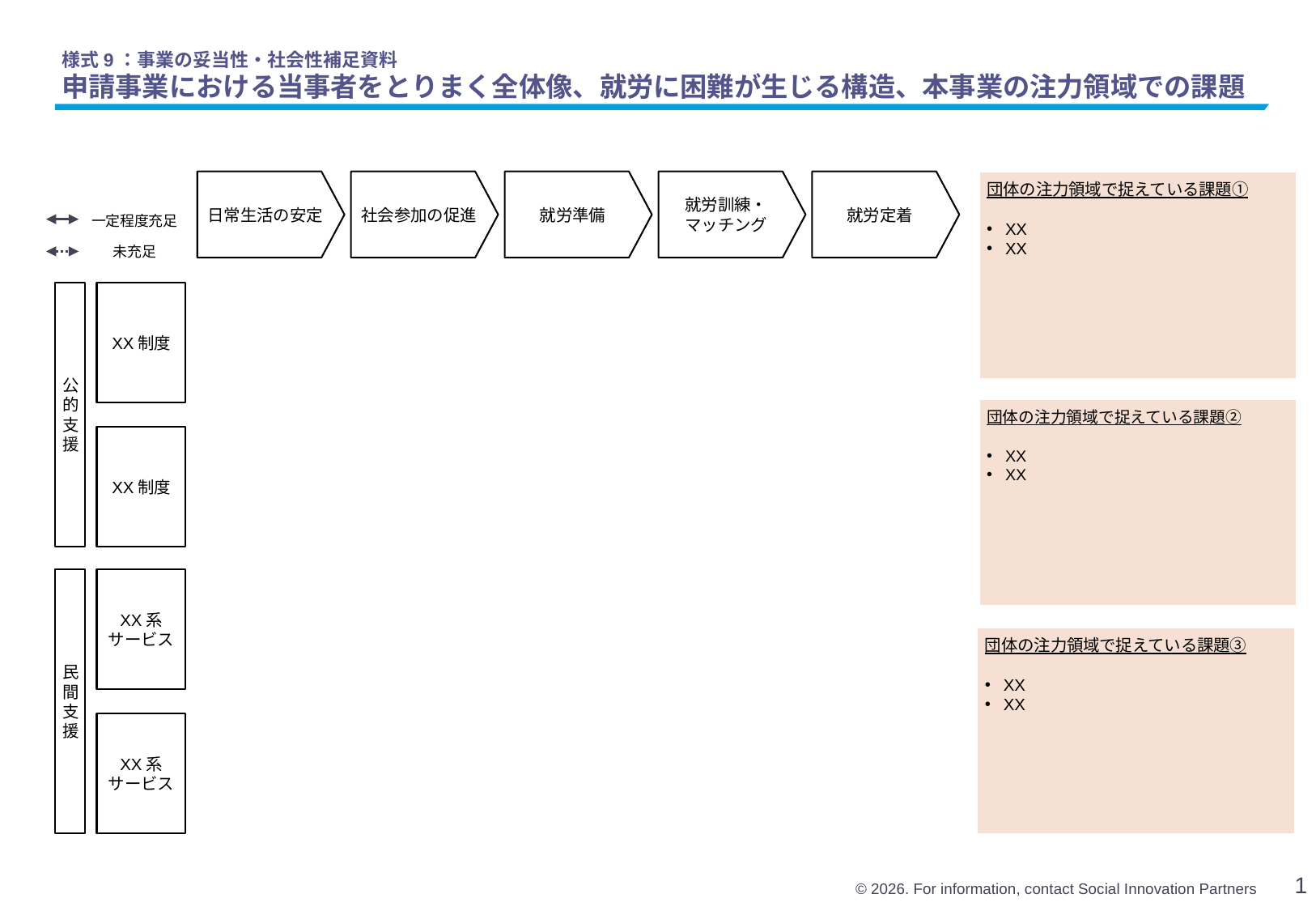

# 様式9：事業の妥当性・社会性補足資料 申請事業における当事者をとりまく全体像、就労に困難が生じる構造、本事業の注力領域での課題
日常生活の安定
社会参加の促進
就労準備
就労訓練・
マッチング
就労定着
団体の注力領域で捉えている課題①

XX
XX
一定程度充足
未充足
XX制度
公的支援
団体の注力領域で捉えている課題②

XX
XX

XX制度
XX系
サービス
民間支援
団体の注力領域で捉えている課題③

XX
XX
XX系
サービス
1